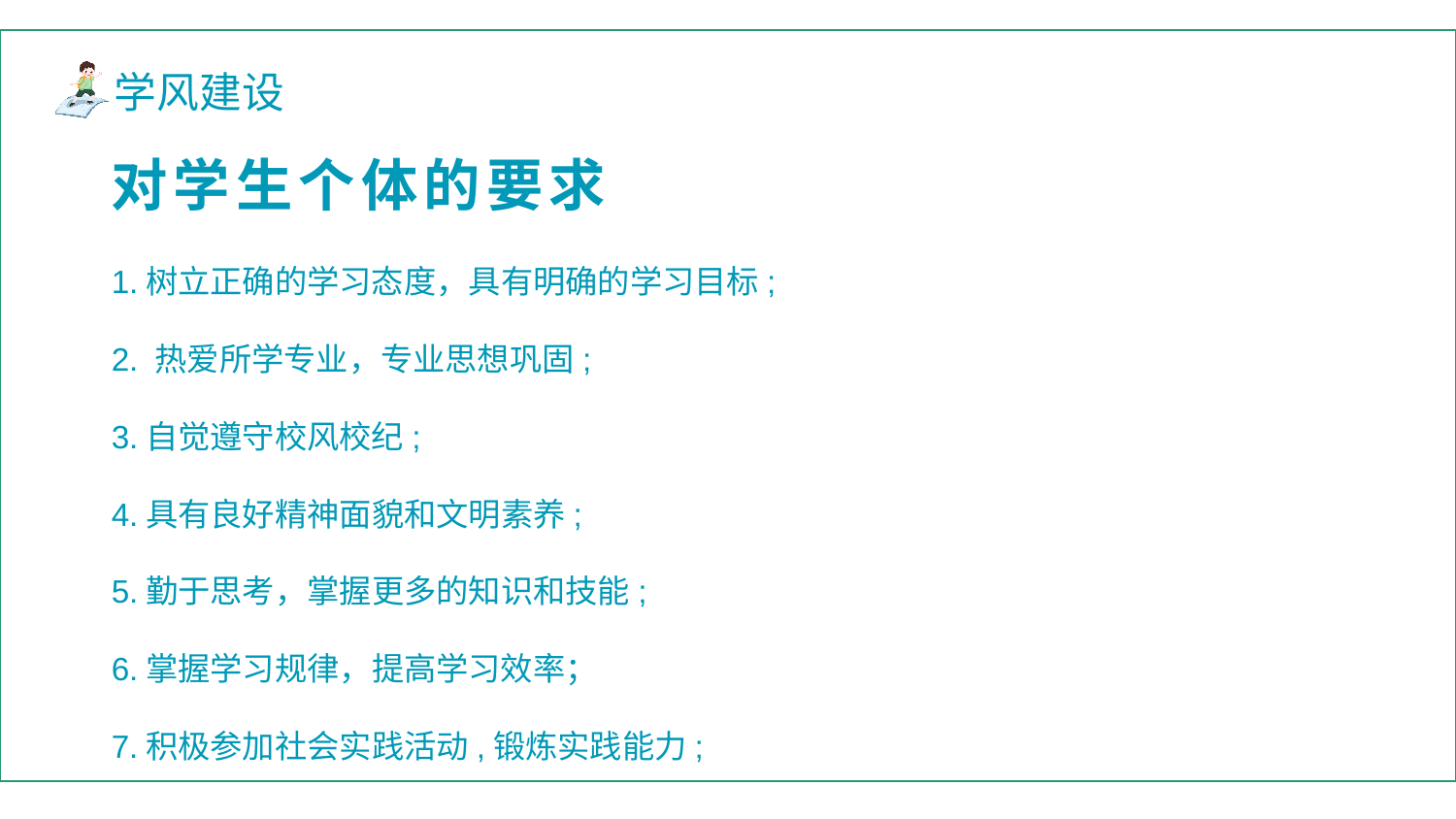

对学生个体的要求
1.树立正确的学习态度，具有明确的学习目标;
2. 热爱所学专业，专业思想巩固;
3.自觉遵守校风校纪;
4.具有良好精神面貌和文明素养;
5.勤于思考，掌握更多的知识和技能;
6.掌握学习规律，提高学习效率；
7.积极参加社会实践活动,锻炼实践能力;